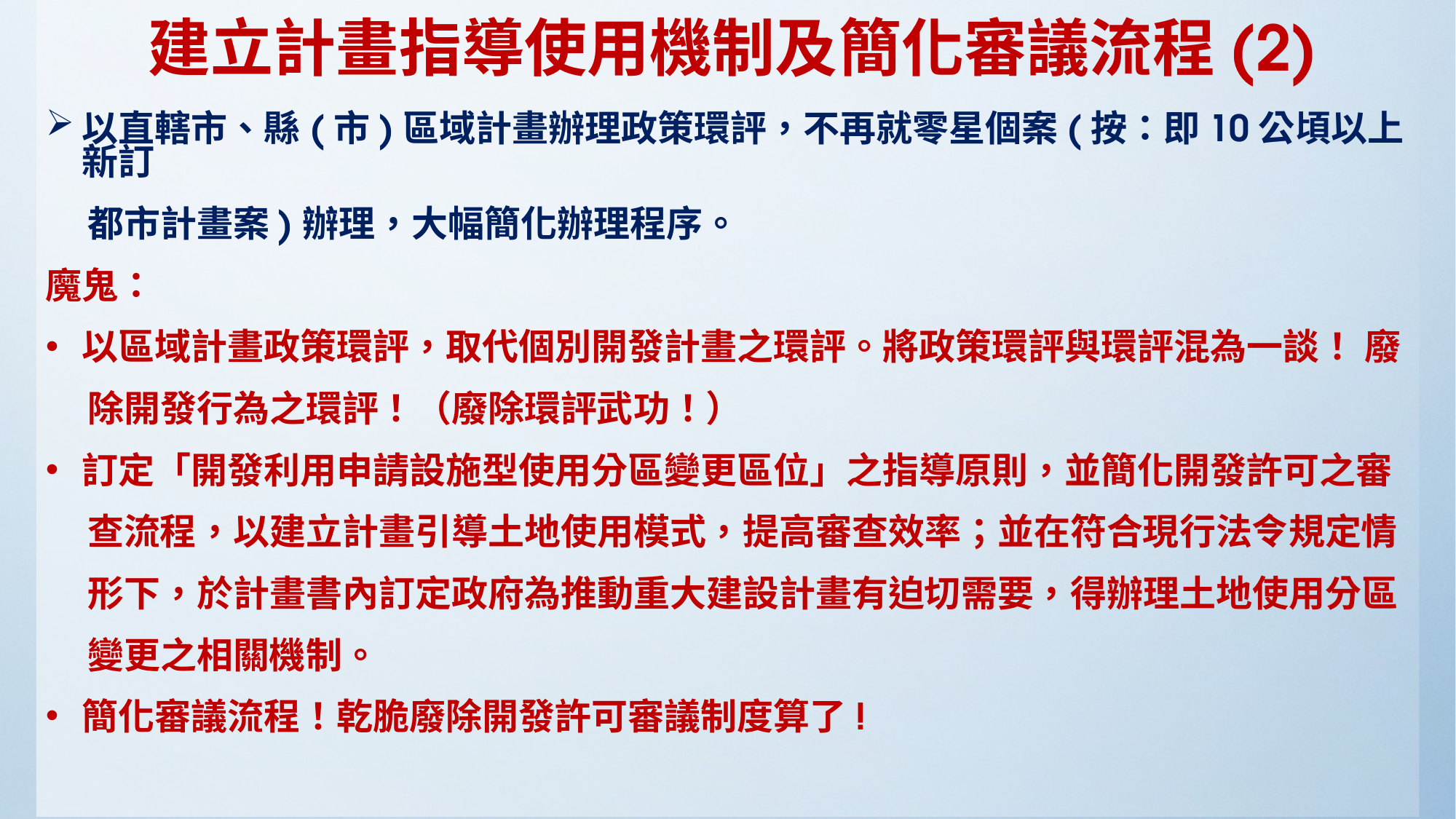

# 建立計畫指導使用機制及簡化審議流程(2)
以直轄市、縣(市)區域計畫辦理政策環評，不再就零星個案(按：即10公頃以上新訂
    都市計畫案)辦理，大幅簡化辦理程序。
魔鬼：
以區域計畫政策環評，取代個別開發計畫之環評。將政策環評與環評混為一談！ 廢
    除開發行為之環評！（廢除環評武功！）
訂定「開發利用申請設施型使用分區變更區位」之指導原則，並簡化開發許可之審
    查流程，以建立計畫引導土地使用模式，提高審查效率；並在符合現行法令規定情
    形下，於計畫書內訂定政府為推動重大建設計畫有迫切需要，得辦理土地使用分區
    變更之相關機制。
簡化審議流程！乾脆廢除開發許可審議制度算了!